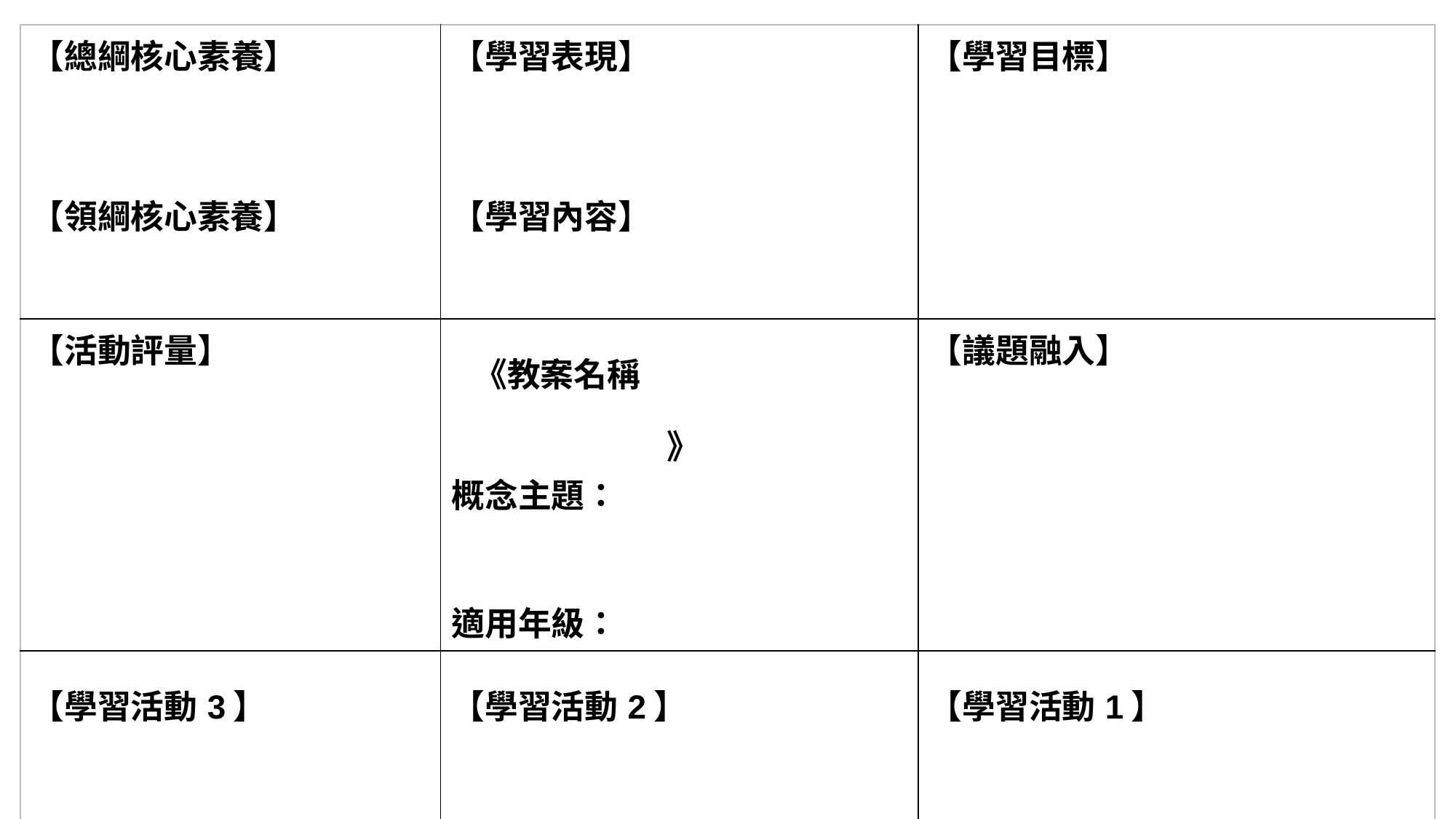

| 【總綱核心素養】 【領綱核心素養】 | 【學習表現】 【學習內容】 | 【學習目標】 |
| --- | --- | --- |
| 【活動評量】 | 《教案名稱 》 概念主題： 適用年級： | 【議題融入】 |
| 【學習活動3】 | 【學習活動2】 | 【學習活動1】 |